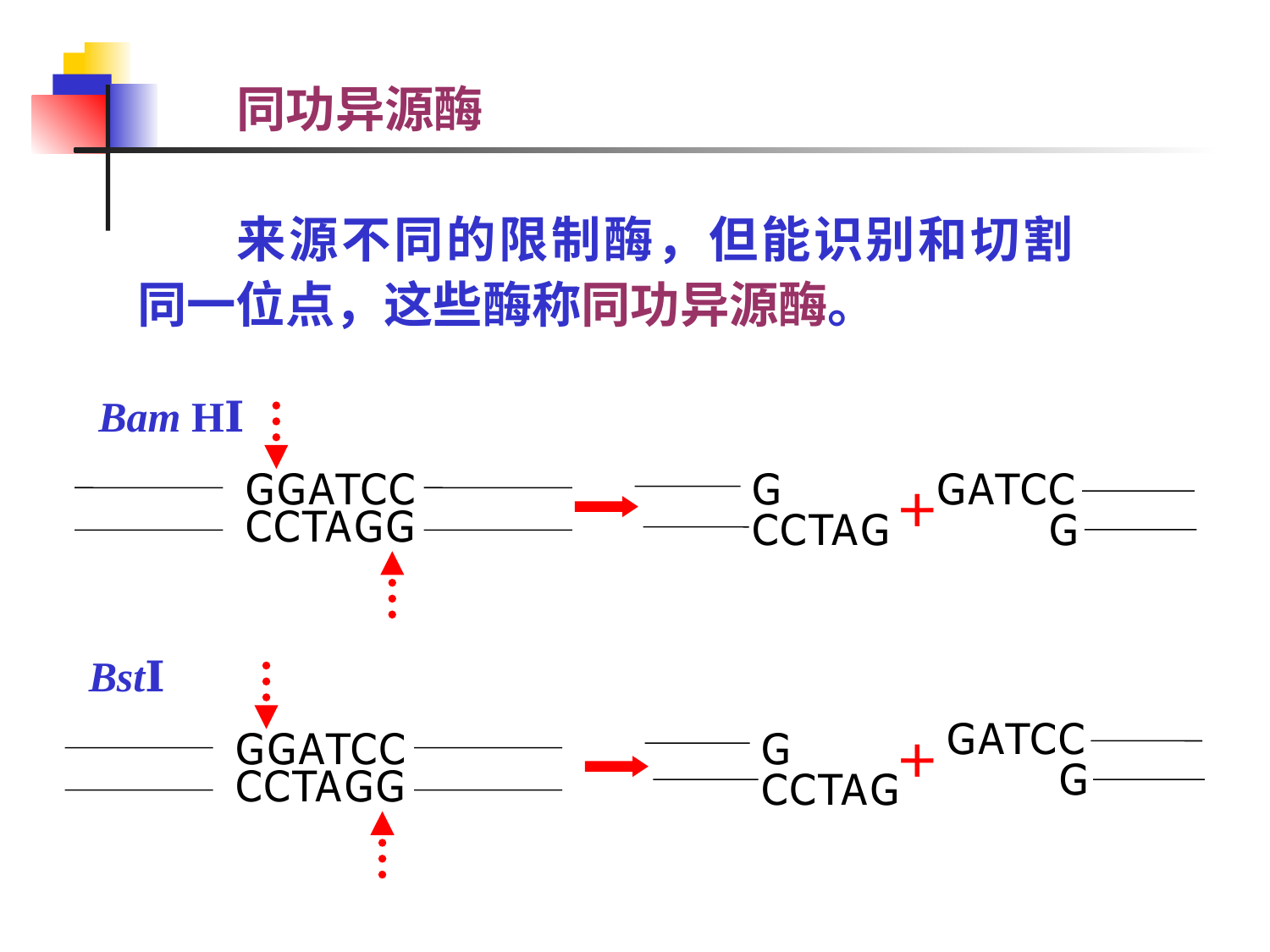

同功异源酶

来源不同的限制酶，但能识别和切割同一位点，这些酶称同功异源酶。
Bam HⅠ

GGATCC
CCTAGG

G
CCTAG

GATCC
         G

+

BstⅠ

GATCC
         G

GGATCC
CCTAGG

G
CCTAG

+